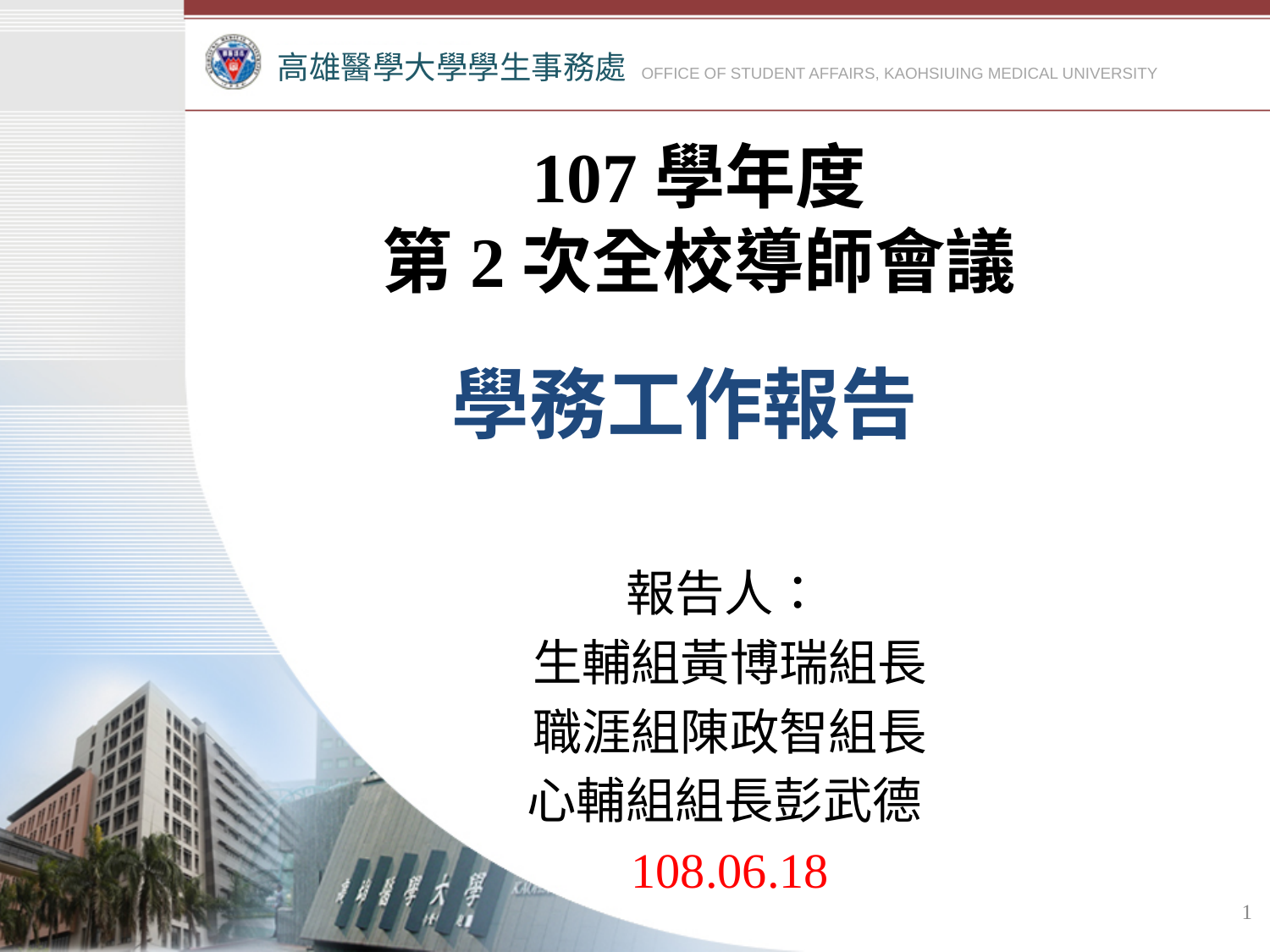

高雄醫學大學學生事務處 OFFICE OF STUDENT AFFAIRS, KAOHSIUING MEDICAL UNIVERSITY
107學年度
第2次全校導師會議
學務工作報告
報告人：
生輔組黃博瑞組長
職涯組陳政智組長
心輔組組長彭武德
108.06.18

1